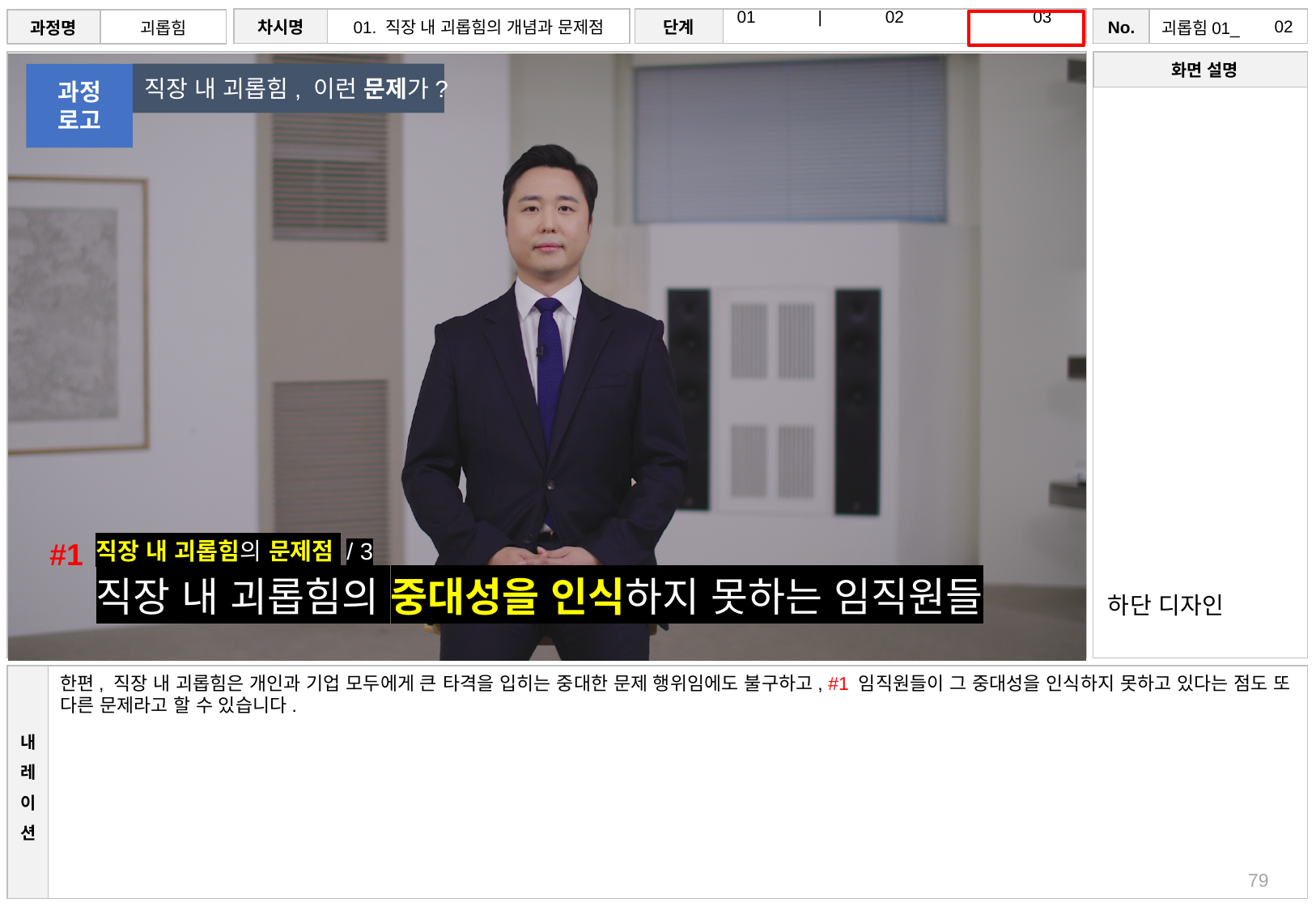

# 02
직장 내 괴롭힘, 이런 문제가?
과정
로고

#1
직장 내 괴롭힘의 문제점 / 3
직장 내 괴롭힘의 중대성을 인식하지 못하는 임직원들
하단 디자인
한편, 직장 내 괴롭힘은 개인과 기업 모두에게 큰 타격을 입히는 중대한 문제 행위임에도 불구하고, #1 임직원들이 그 중대성을 인식하지 못하고 있다는 점도 또 다른 문제라고 할 수 있습니다.
79